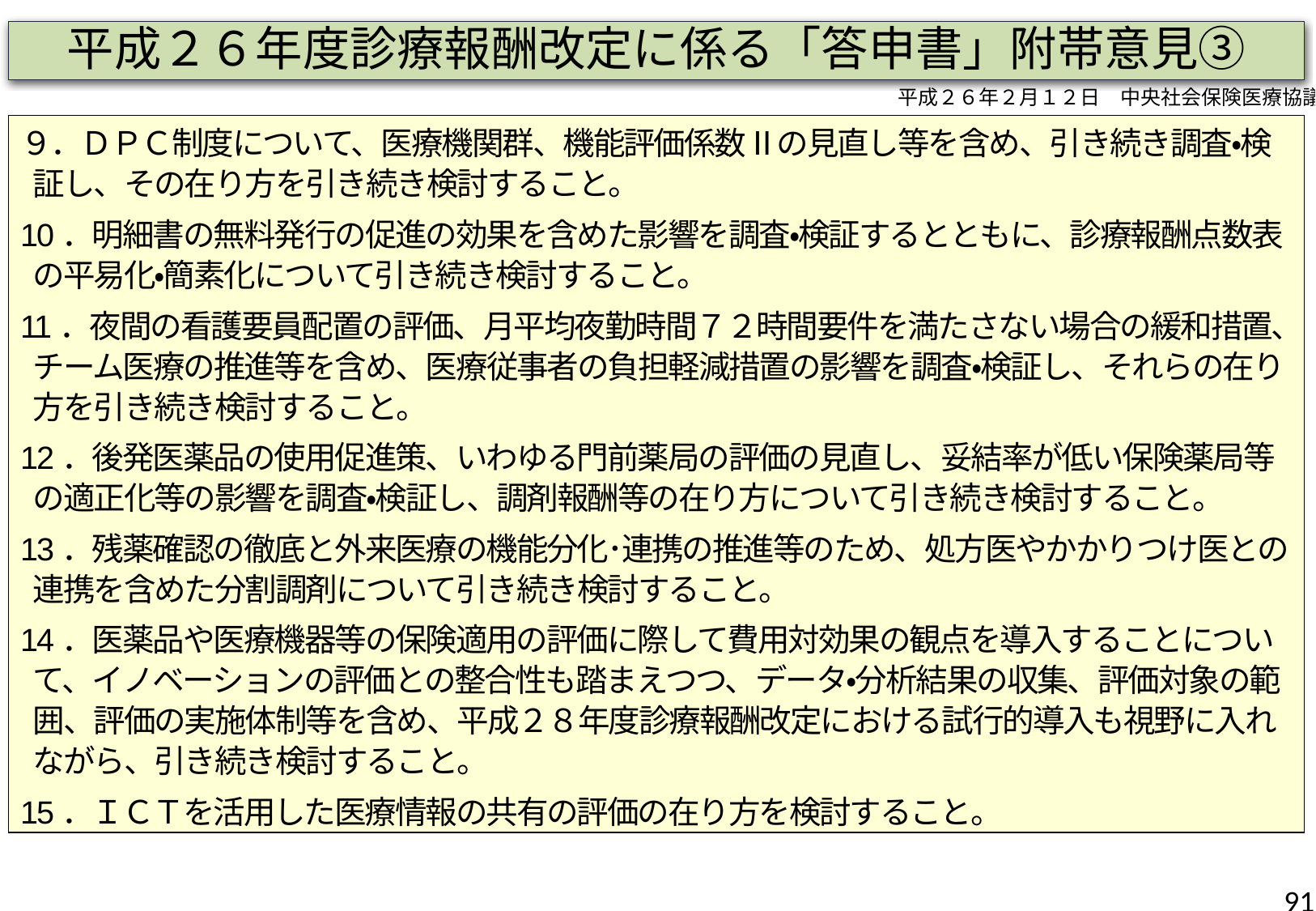

# 平成２６年度診療報酬改定に係る「答申書」附帯意見③
平成２６年２月１２日　中央社会保険医療協議会
９．ＤＰＣ制度について、医療機関群、機能評価係数Ⅱの見直し等を含め、引き続き調査・検証し、その在り方を引き続き検討すること。
10．明細書の無料発行の促進の効果を含めた影響を調査・検証するとともに、診療報酬点数表の平易化・簡素化について引き続き検討すること。
11．夜間の看護要員配置の評価、月平均夜勤時間７２時間要件を満たさない場合の緩和措置、チーム医療の推進等を含め、医療従事者の負担軽減措置の影響を調査・検証し、それらの在り方を引き続き検討すること。
12．後発医薬品の使用促進策、いわゆる門前薬局の評価の見直し、妥結率が低い保険薬局等の適正化等の影響を調査・検証し、調剤報酬等の在り方について引き続き検討すること。
13．残薬確認の徹底と外来医療の機能分化･連携の推進等のため、処方医やかかりつけ医との連携を含めた分割調剤について引き続き検討すること。
14．医薬品や医療機器等の保険適用の評価に際して費用対効果の観点を導入することについて、イノベーションの評価との整合性も踏まえつつ、データ・分析結果の収集、評価対象の範囲、評価の実施体制等を含め、平成２８年度診療報酬改定における試行的導入も視野に入れながら、引き続き検討すること。
15．ＩＣＴを活用した医療情報の共有の評価の在り方を検討すること。

91